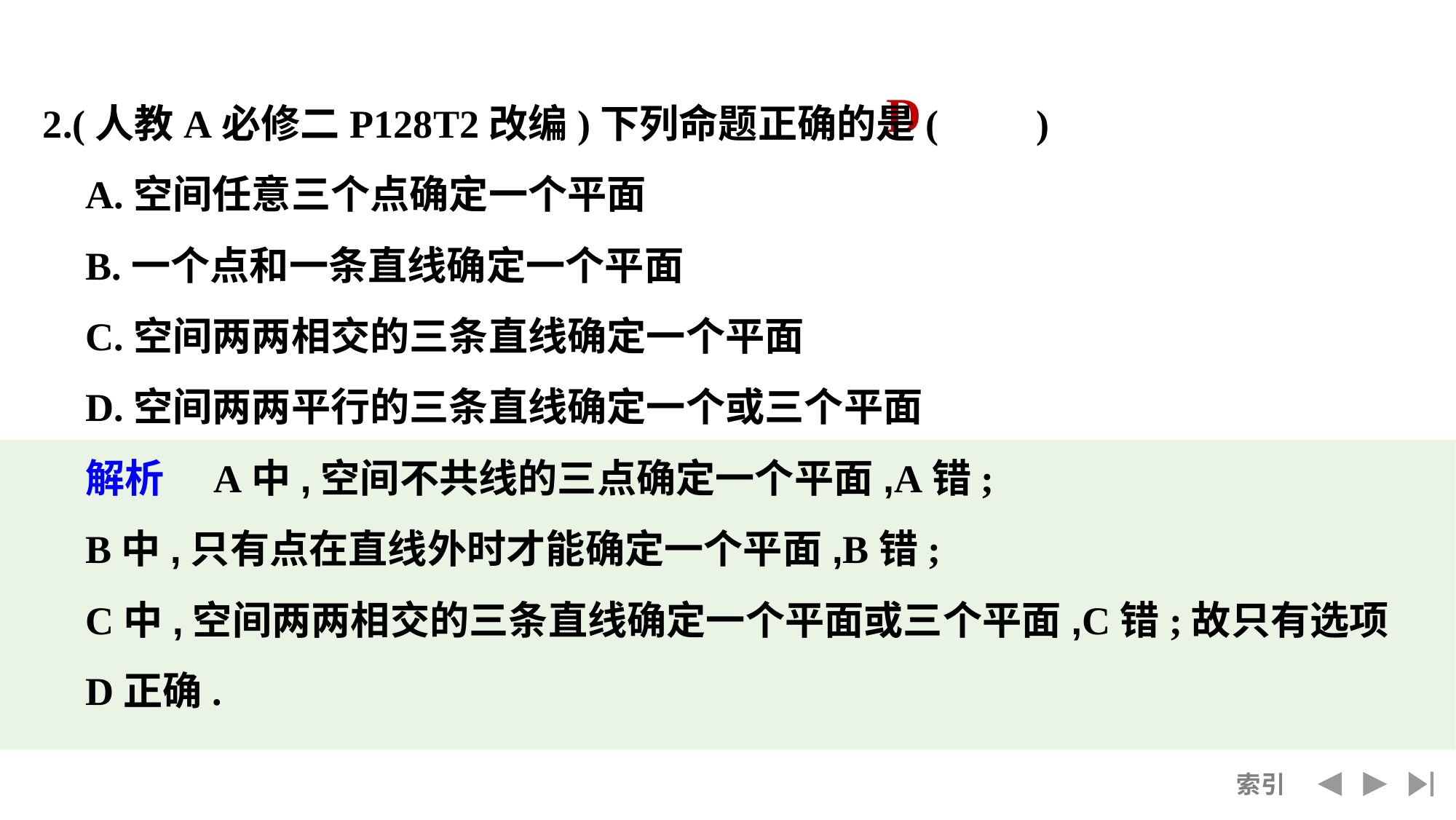

2.(人教A必修二P128T2改编)下列命题正确的是(　　)
A.空间任意三个点确定一个平面
B.一个点和一条直线确定一个平面
C.空间两两相交的三条直线确定一个平面
D.空间两两平行的三条直线确定一个或三个平面
解析　A中,空间不共线的三点确定一个平面,A错;
B中,只有点在直线外时才能确定一个平面,B错;
C中,空间两两相交的三条直线确定一个平面或三个平面,C错;故只有选项D正确.
D